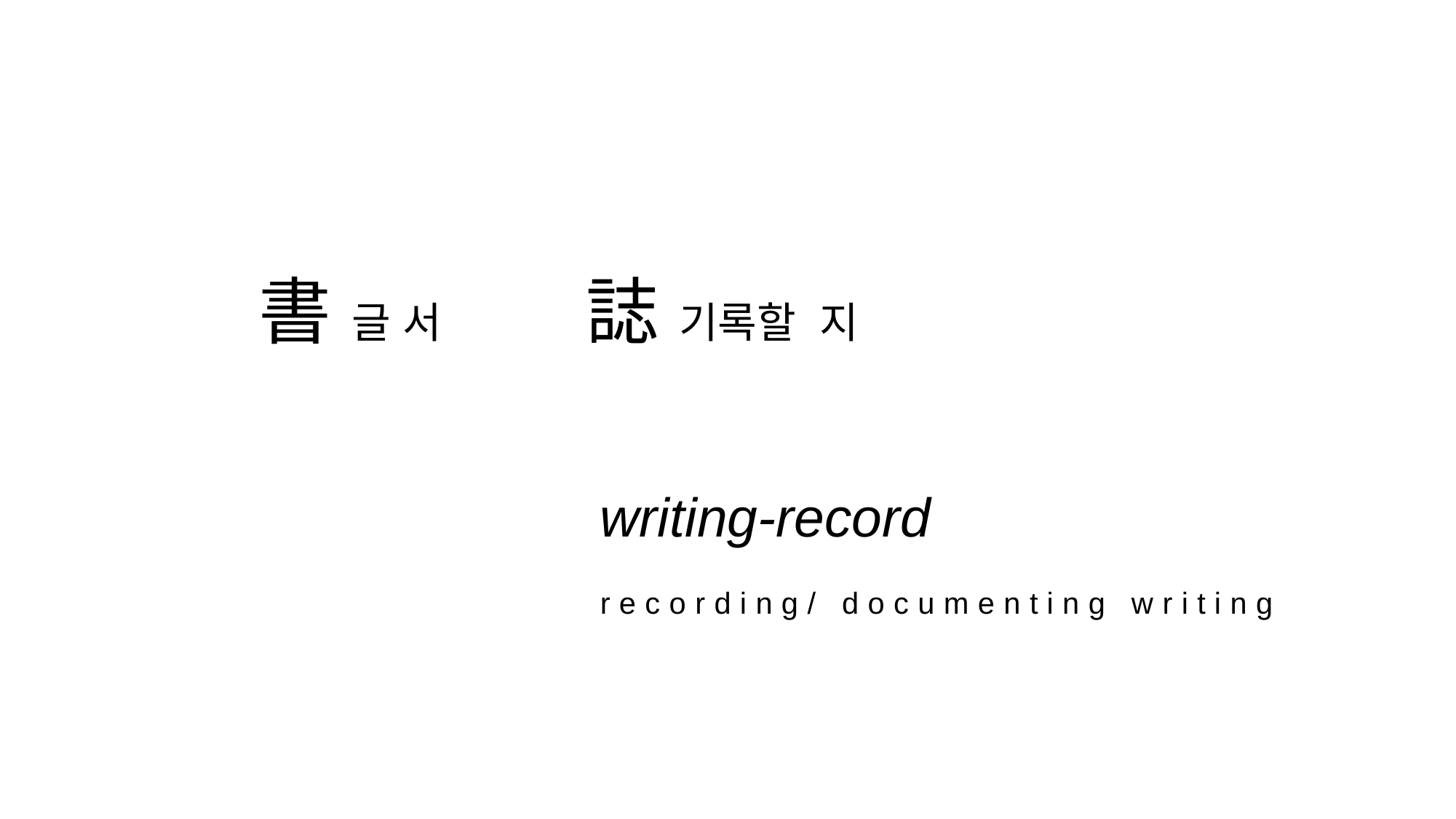

書 글 서  		誌 기록할  지

writing-record

recording/ documenting writing